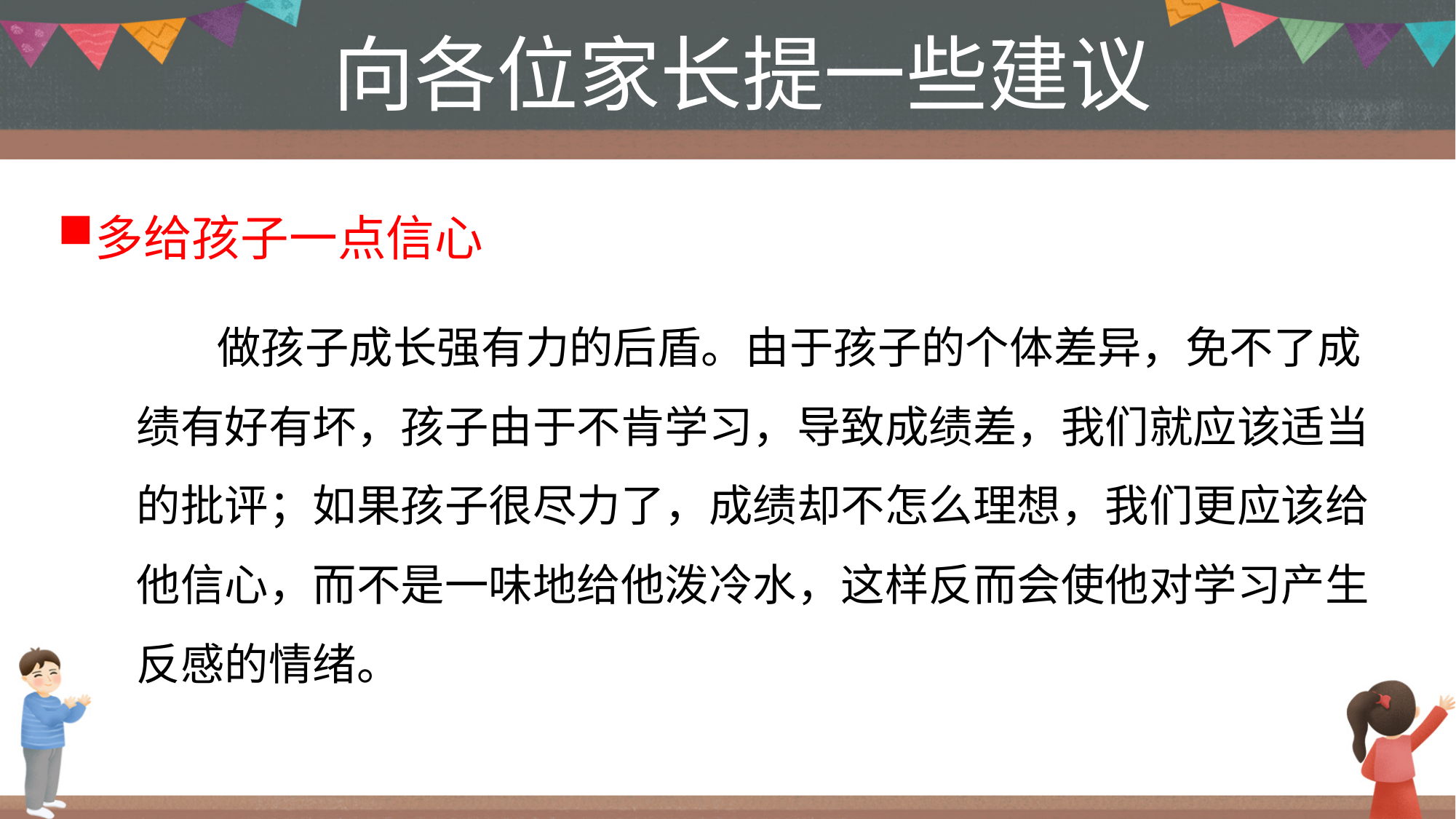

向各位家长提一些建议
多给孩子一点信心

       做孩子成长强有力的后盾。由于孩子的个体差异，免不了成绩有好有坏，孩子由于不肯学习，导致成绩差，我们就应该适当的批评；如果孩子很尽力了，成绩却不怎么理想，我们更应该给他信心，而不是一味地给他泼冷水，这样反而会使他对学习产生反感的情绪。